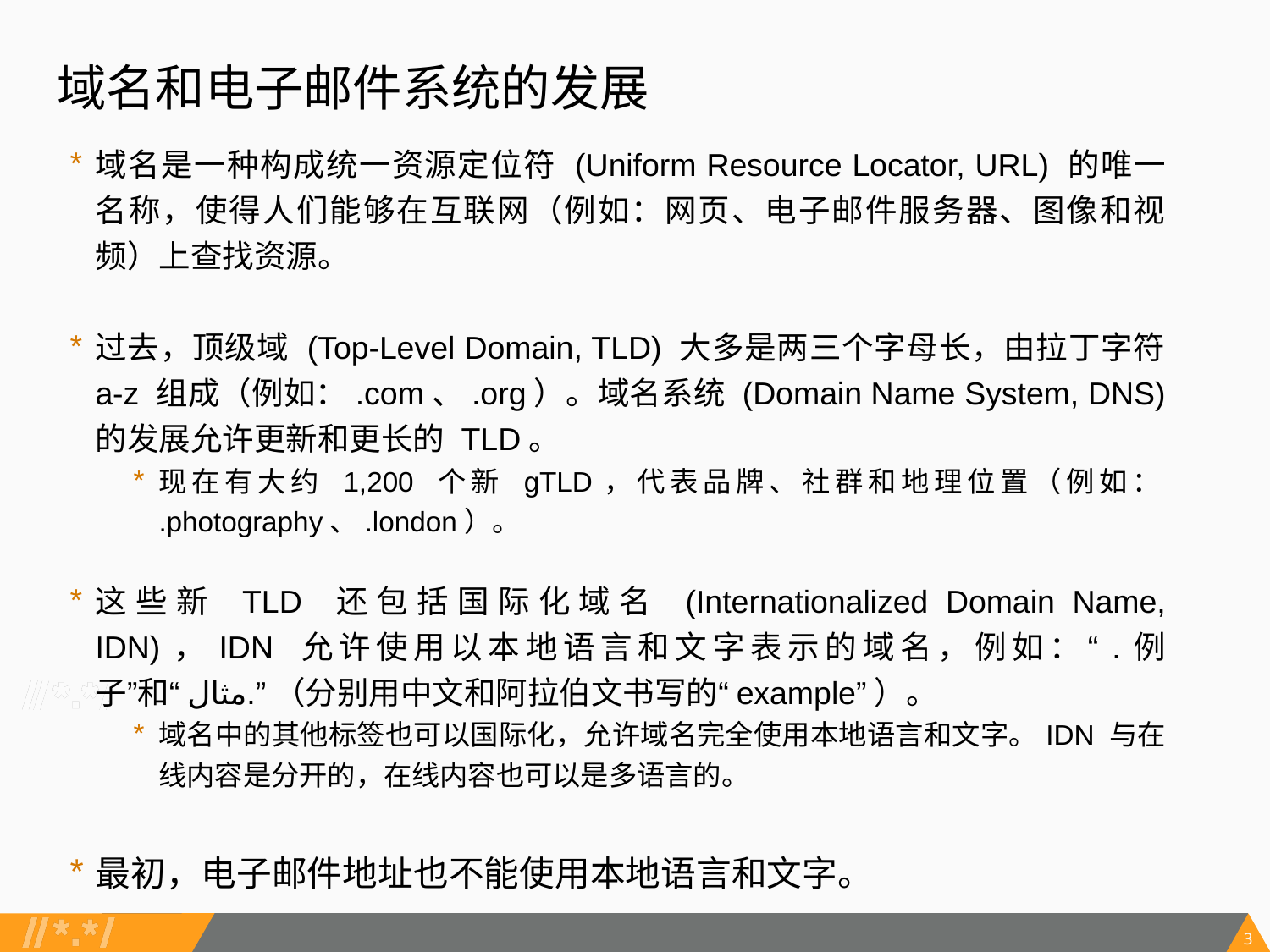

# 域名和电子邮件系统的发展
域名是一种构成统一资源定位符 (Uniform Resource Locator, URL) 的唯一名称，使得人们能够在互联网（例如：网页、电子邮件服务器、图像和视频）上查找资源。

过去，顶级域 (Top-Level Domain, TLD) 大多是两三个字母长，由拉丁字符 a-z 组成（例如：.com、.org）。域名系统 (Domain Name System, DNS) 的发展允许更新和更长的 TLD。
现在有大约 1,200 个新 gTLD，代表品牌、社群和地理位置（例如：
.photography、.london）。

这些新 TLD 还包括国际化域名 (Internationalized Domain Name, IDN)，IDN 允许使用以本地语言和文字表示的域名，例如：“.例子”和“مثال.”（分别用中文和阿拉伯文书写的“example”）。
域名中的其他标签也可以国际化，允许域名完全使用本地语言和文字。IDN 与在线内容是分开的，在线内容也可以是多语言的。

最初，电子邮件地址也不能使用本地语言和文字。